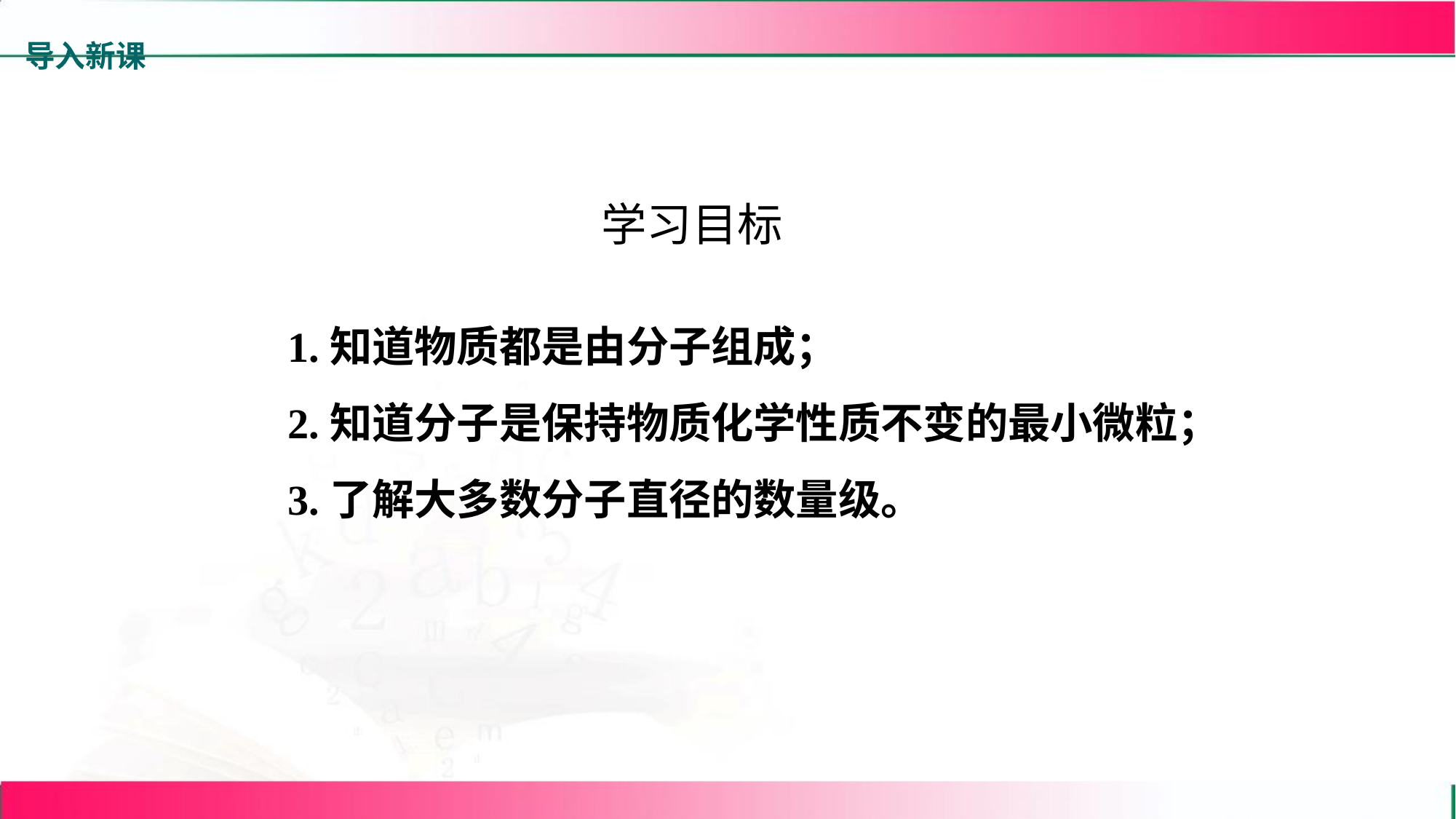

导入新课
学习目标
1.知道物质都是由分子组成；
2.知道分子是保持物质化学性质不变的最小微粒；
3.了解大多数分子直径的数量级。